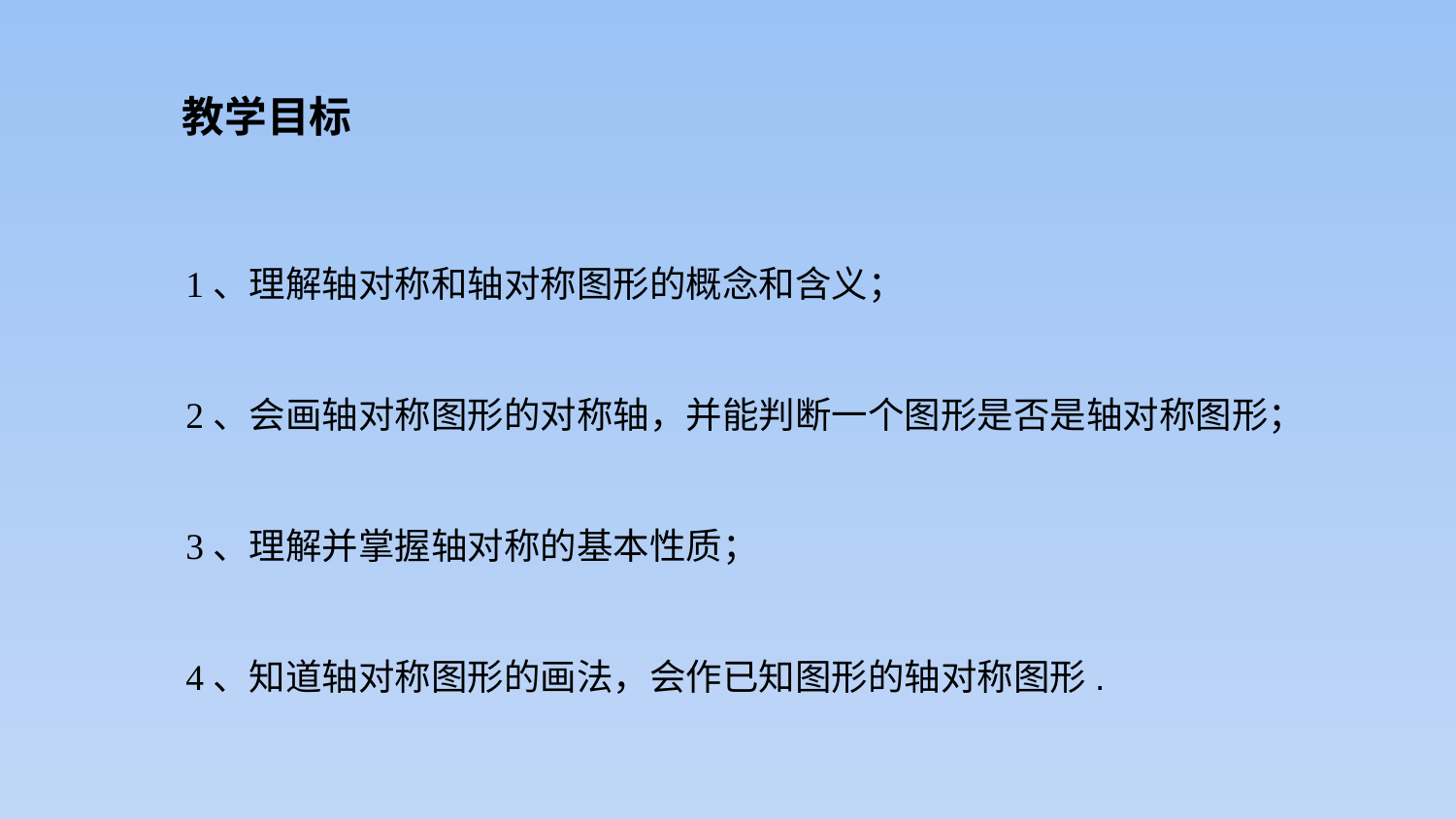

教学目标
1、理解轴对称和轴对称图形的概念和含义；
2、会画轴对称图形的对称轴，并能判断一个图形是否是轴对称图形；
3、理解并掌握轴对称的基本性质；
4、知道轴对称图形的画法，会作已知图形的轴对称图形.